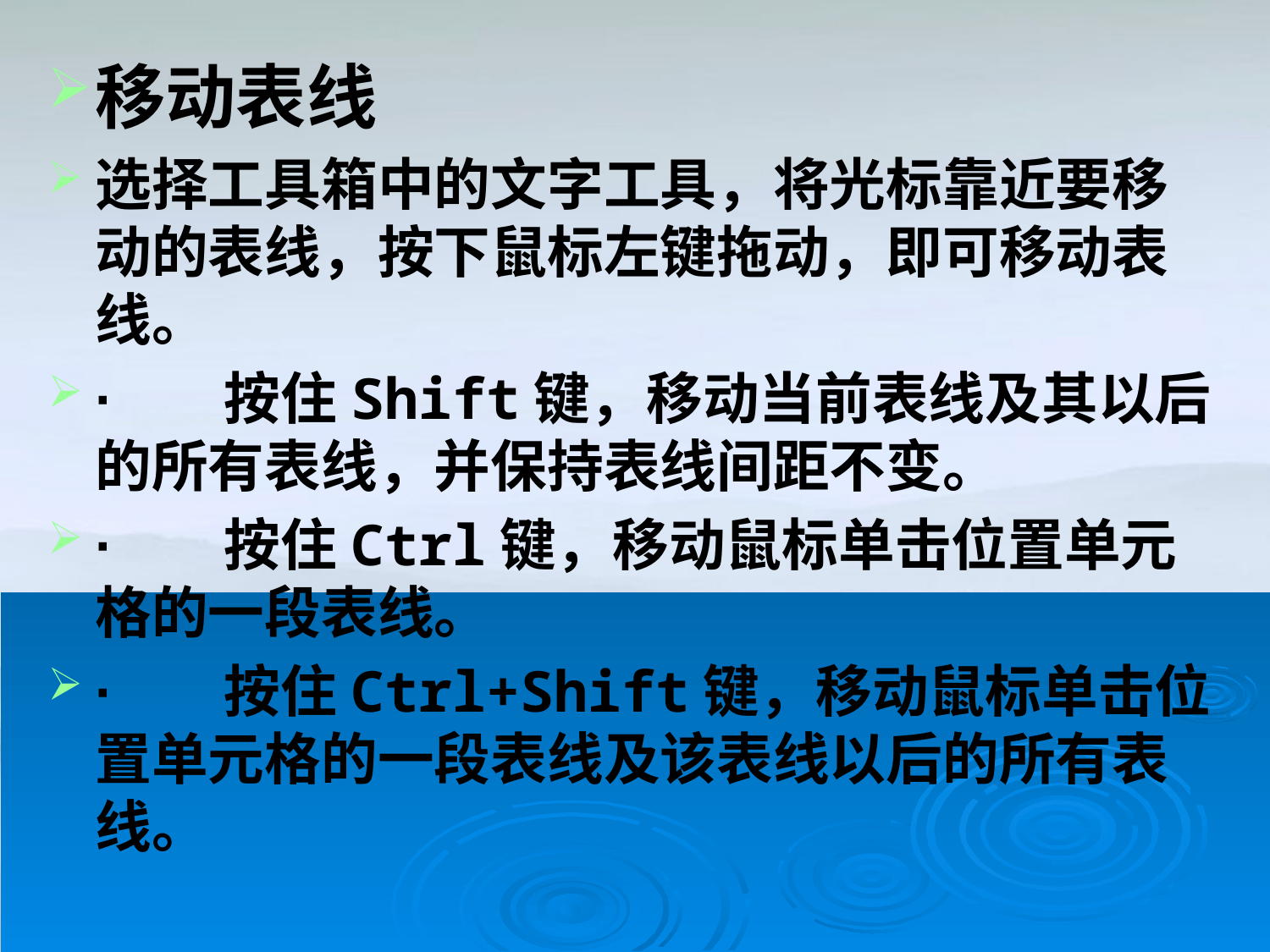

移动表线
选择工具箱中的文字工具，将光标靠近要移动的表线，按下鼠标左键拖动，即可移动表线。
·     按住Shift键，移动当前表线及其以后的所有表线，并保持表线间距不变。
·     按住Ctrl键，移动鼠标单击位置单元格的一段表线。
·     按住Ctrl+Shift键，移动鼠标单击位置单元格的一段表线及该表线以后的所有表线。